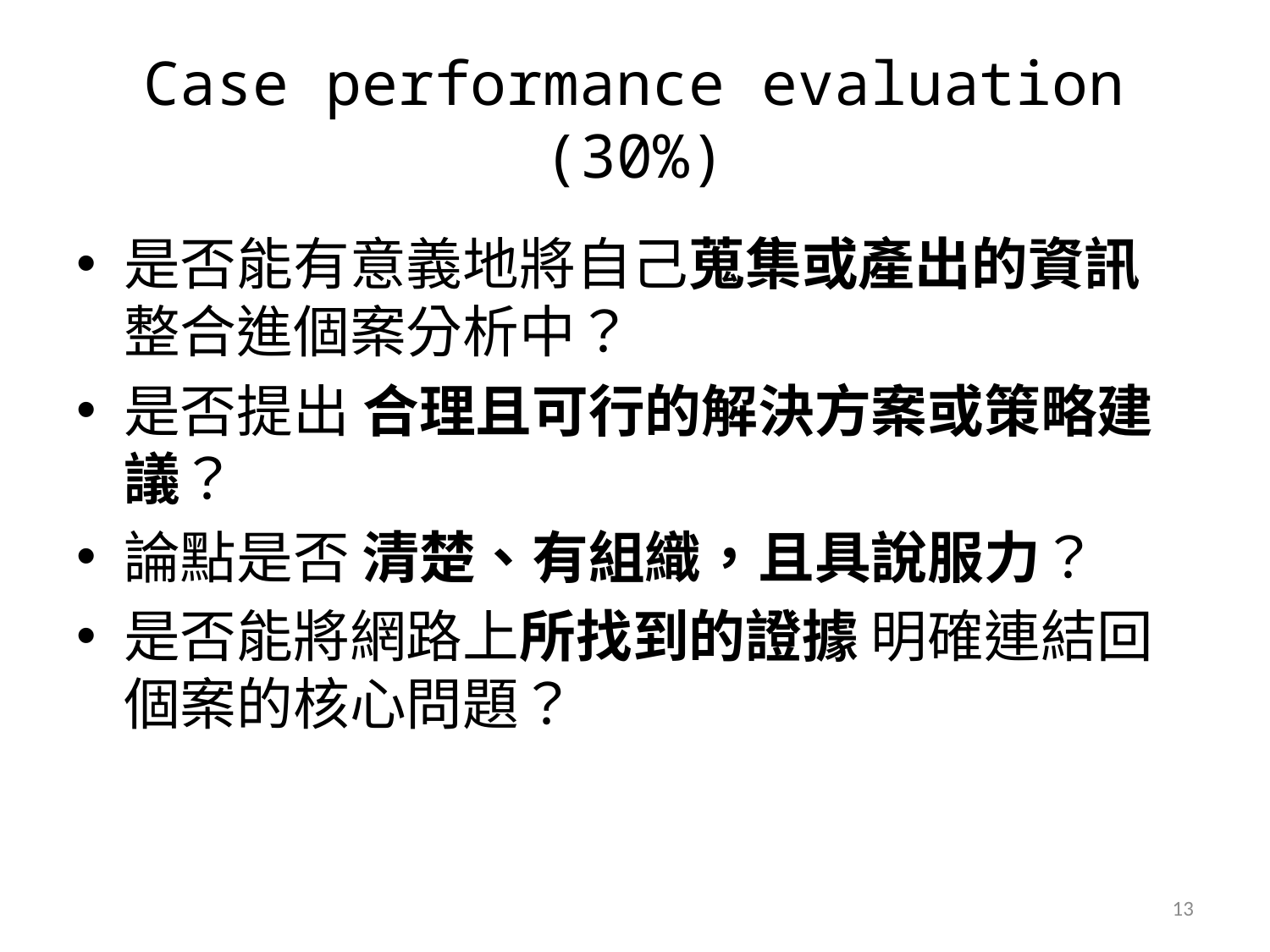

# Case performance evaluation (30%)
是否能有意義地將自己蒐集或產出的資訊 整合進個案分析中？
是否提出 合理且可行的解決方案或策略建議？
論點是否 清楚、有組織，且具說服力？
是否能將網路上所找到的證據 明確連結回個案的核心問題？
13